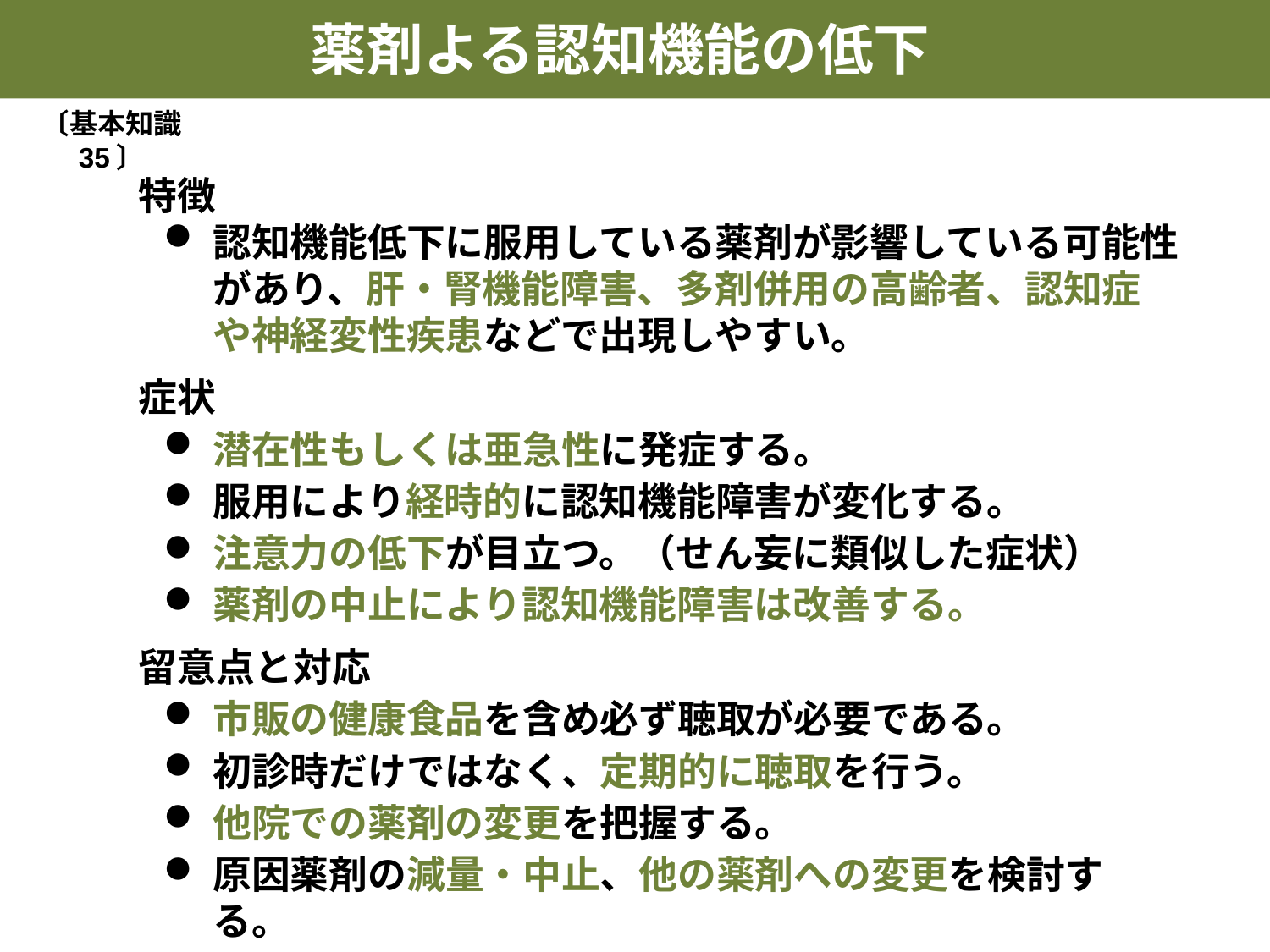

薬剤よる認知機能の低下
〔基本知識 35〕
特徴
認知機能低下に服用している薬剤が影響している可能性があり、肝・腎機能障害、多剤併用の高齢者、認知症や神経変性疾患などで出現しやすい。
症状
潜在性もしくは亜急性に発症する。
服用により経時的に認知機能障害が変化する。
注意力の低下が目立つ。（せん妄に類似した症状）
薬剤の中止により認知機能障害は改善する。
留意点と対応
市販の健康食品を含め必ず聴取が必要である。
初診時だけではなく、定期的に聴取を行う。
他院での薬剤の変更を把握する。
原因薬剤の減量・中止、他の薬剤への変更を検討する。